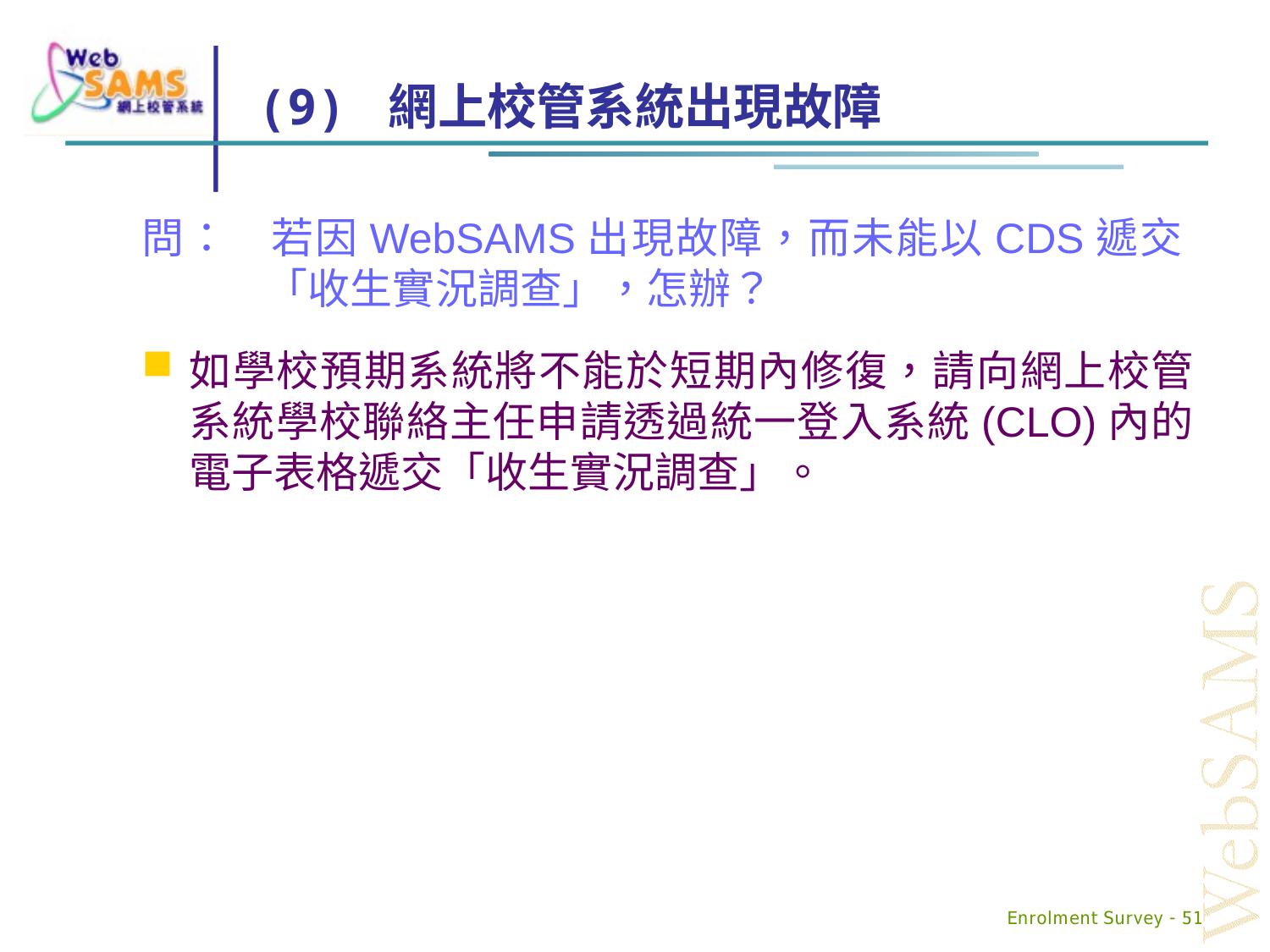

# (9) 網上校管系統出現故障
問：	若因WebSAMS出現故障，而未能以CDS遞交  「收生實況調查」，怎辦？
如學校預期系統將不能於短期內修復，請向網上校管系統學校聯絡主任申請透過統一登入系統(CLO)內的電子表格遞交「收生實況調查」。
Enrolment Survey - 51